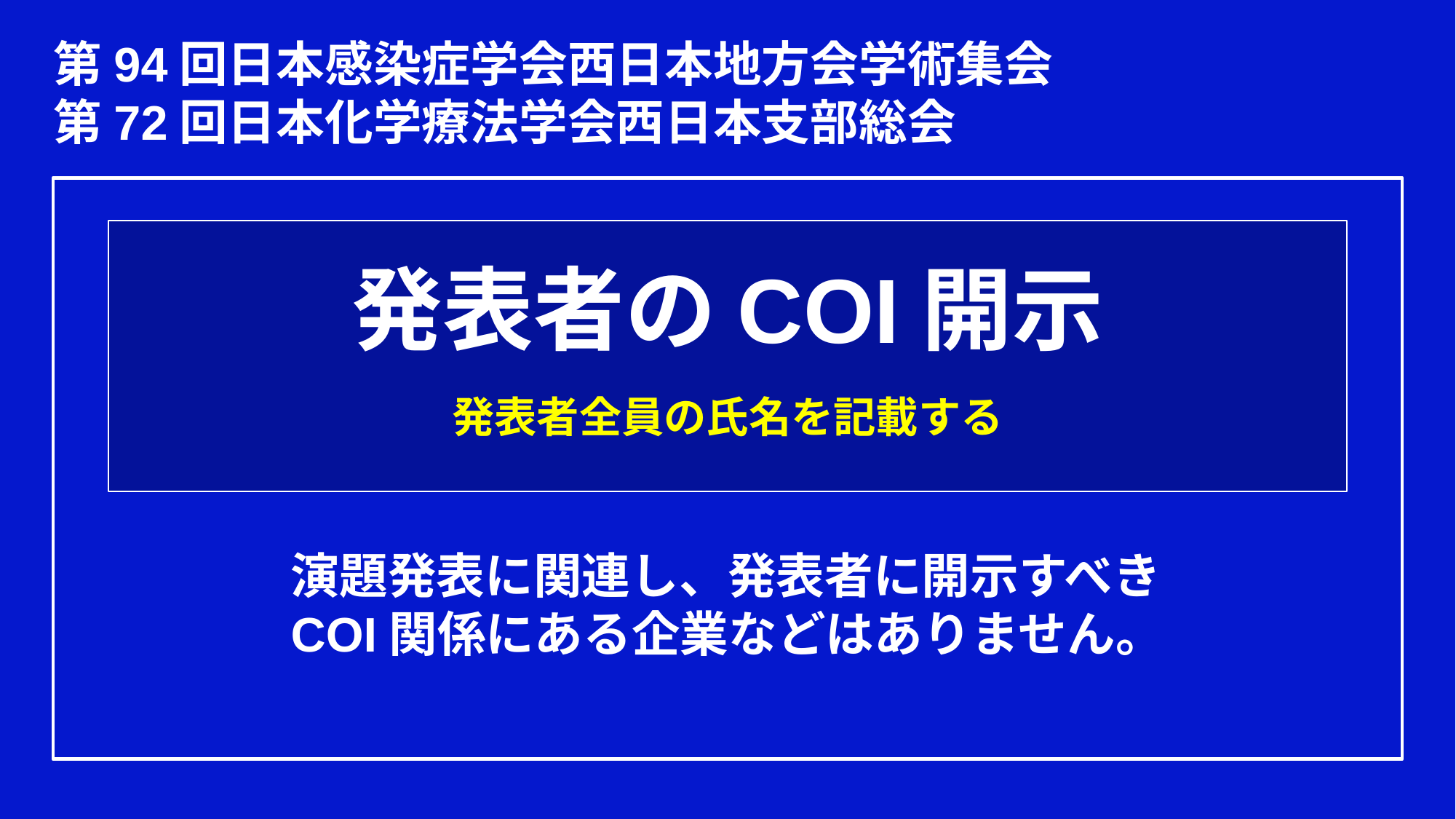

第94回日本感染症学会西日本地方会学術集会
第72回日本化学療法学会西日本支部総会

発表者のCOI開示
発表者全員の氏名を記載する
演題発表に関連し、発表者に開示すべき
COI関係にある企業などはありません。